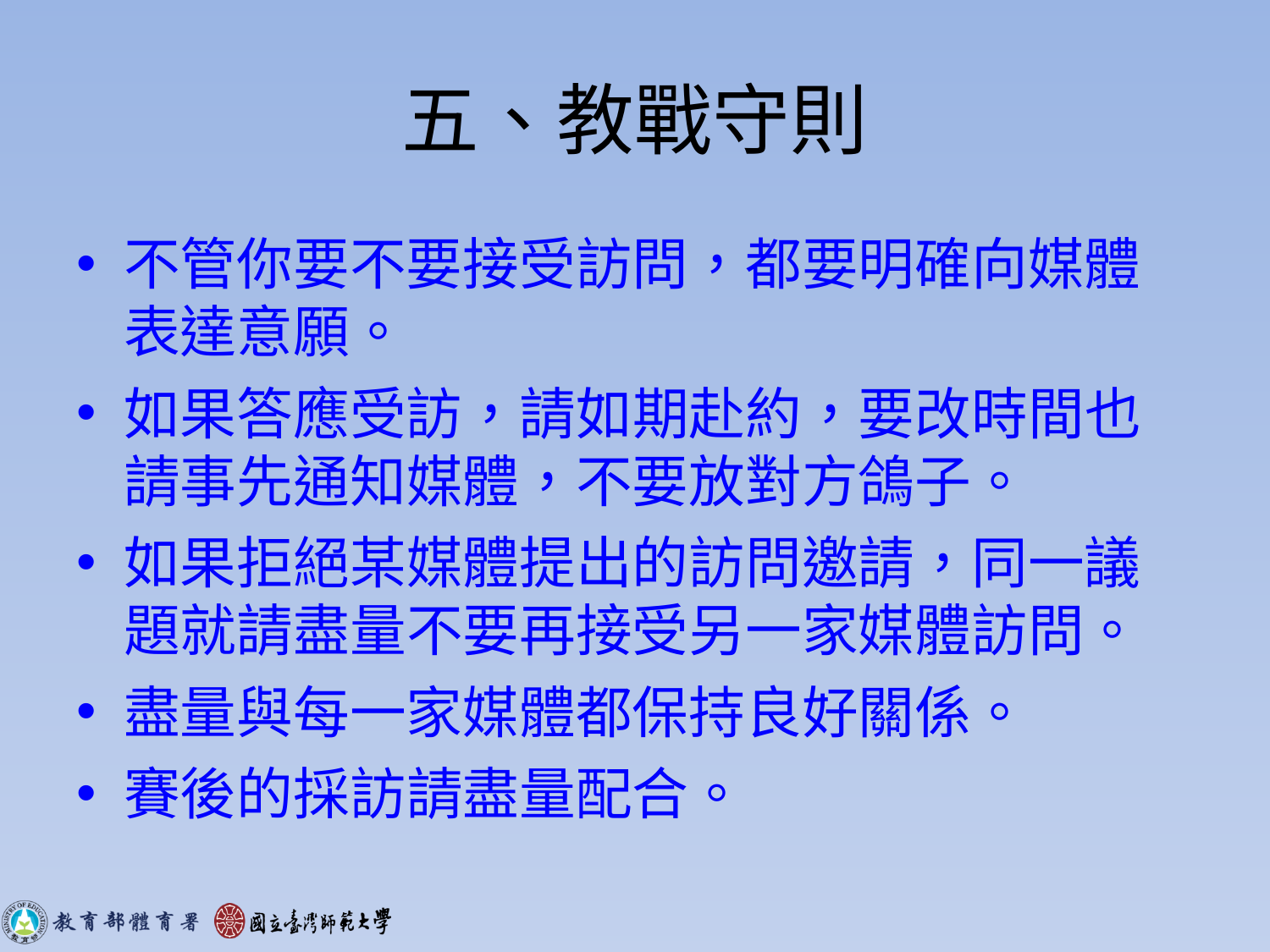

# 五、教戰守則
不管你要不要接受訪問，都要明確向媒體表達意願。
如果答應受訪，請如期赴約，要改時間也請事先通知媒體，不要放對方鴿子。
如果拒絕某媒體提出的訪問邀請，同一議題就請盡量不要再接受另一家媒體訪問。
盡量與每一家媒體都保持良好關係。
賽後的採訪請盡量配合。